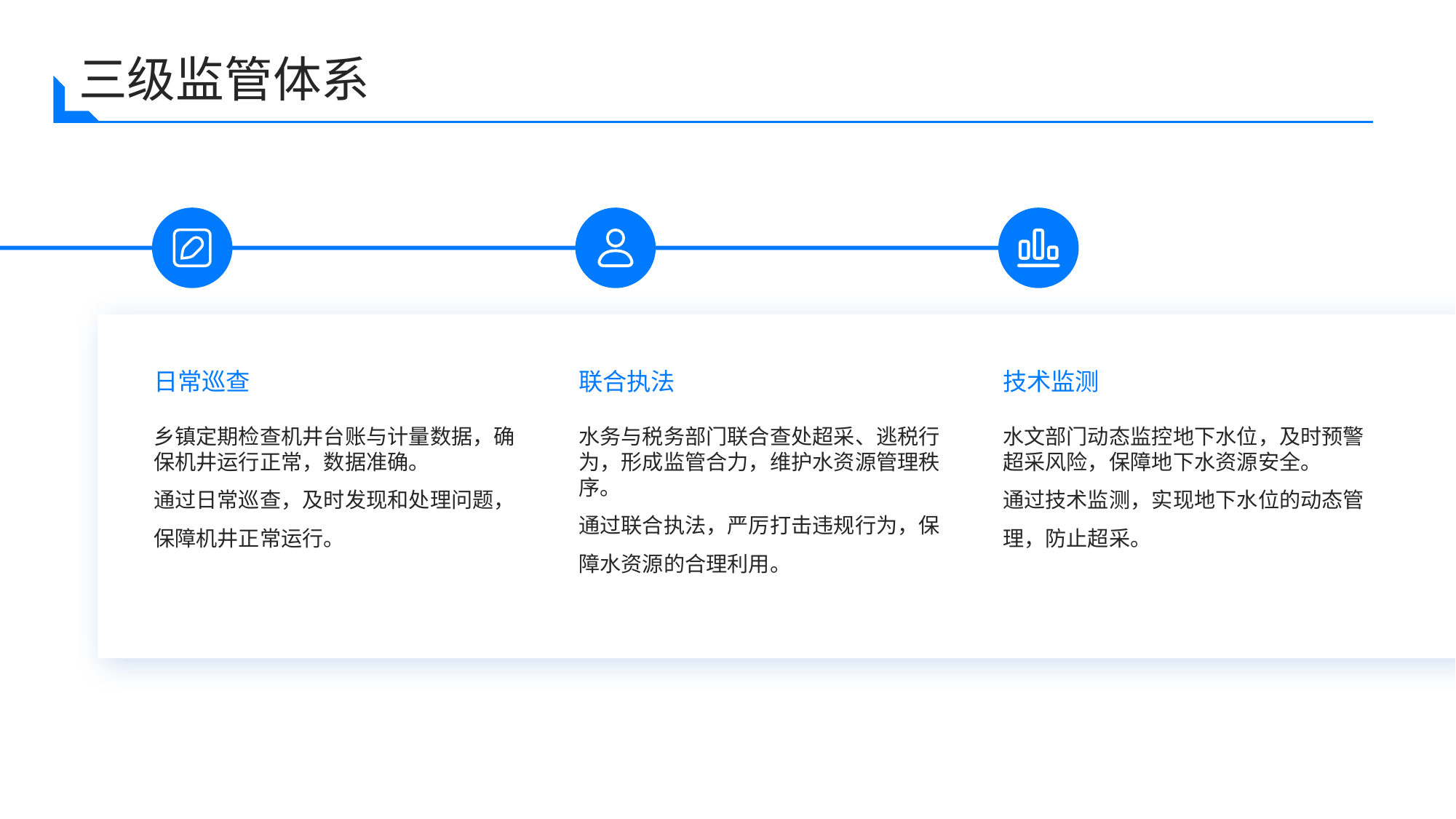

三级监管体系

日常巡查
联合执法
技术监测
乡镇定期检查机井台账与计量数据，确保机井运行正常，数据准确。
通过日常巡查，及时发现和处理问题，保障机井正常运行。
水务与税务部门联合查处超采、逃税行为，形成监管合力，维护水资源管理秩序。
通过联合执法，严厉打击违规行为，保障水资源的合理利用。
水文部门动态监控地下水位，及时预警超采风险，保障地下水资源安全。
通过技术监测，实现地下水位的动态管理，防止超采。